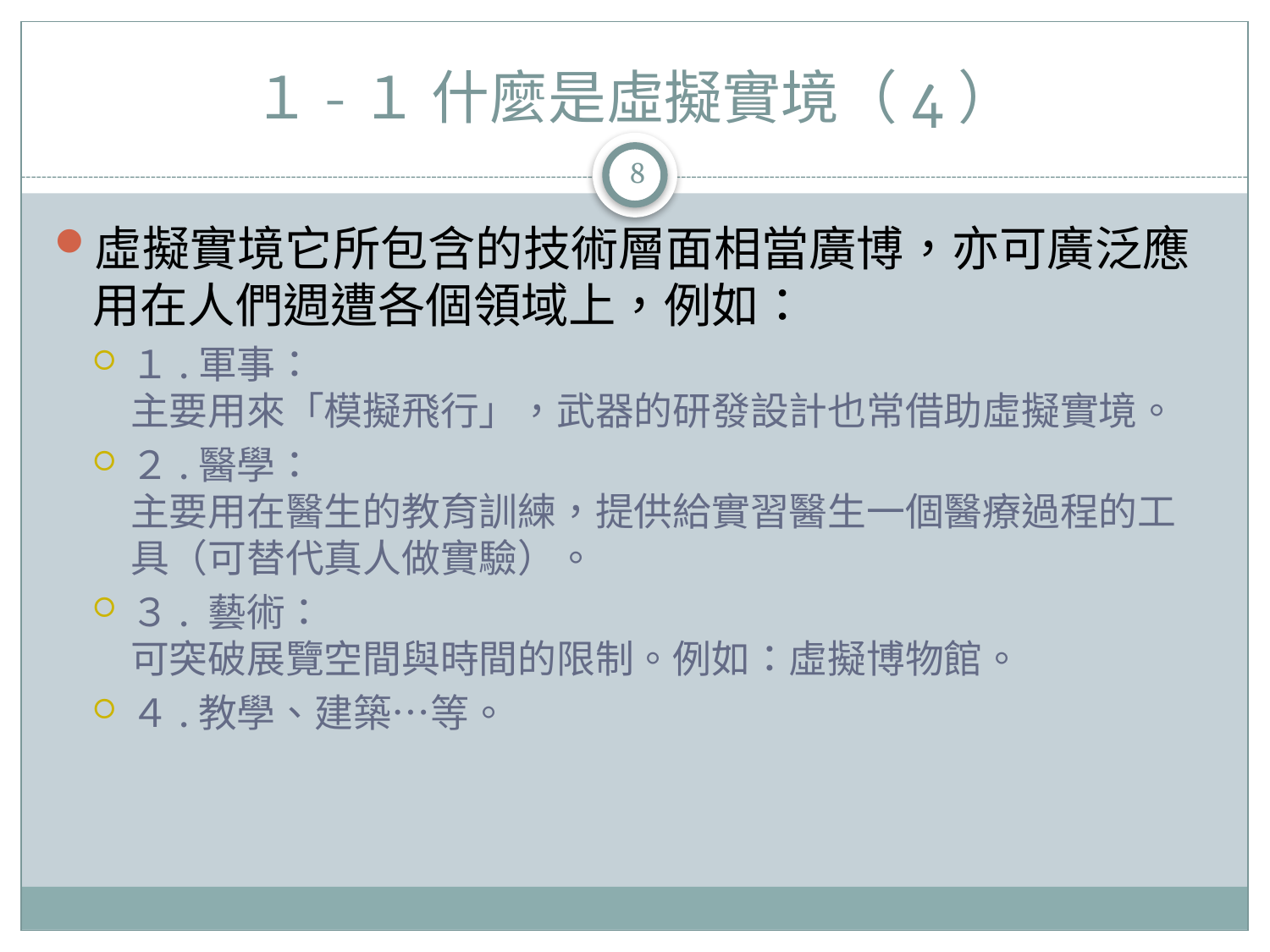

# １-１ 什麼是虛擬實境（4）
8
虛擬實境它所包含的技術層面相當廣博，亦可廣泛應用在人們週遭各個領域上，例如：
１.軍事：
主要用來「模擬飛行」，武器的研發設計也常借助虛擬實境。
２.醫學：
主要用在醫生的教育訓練，提供給實習醫生一個醫療過程的工具（可替代真人做實驗）。
３. 藝術：
可突破展覽空間與時間的限制。例如：虛擬博物館。
４.教學、建築…等。